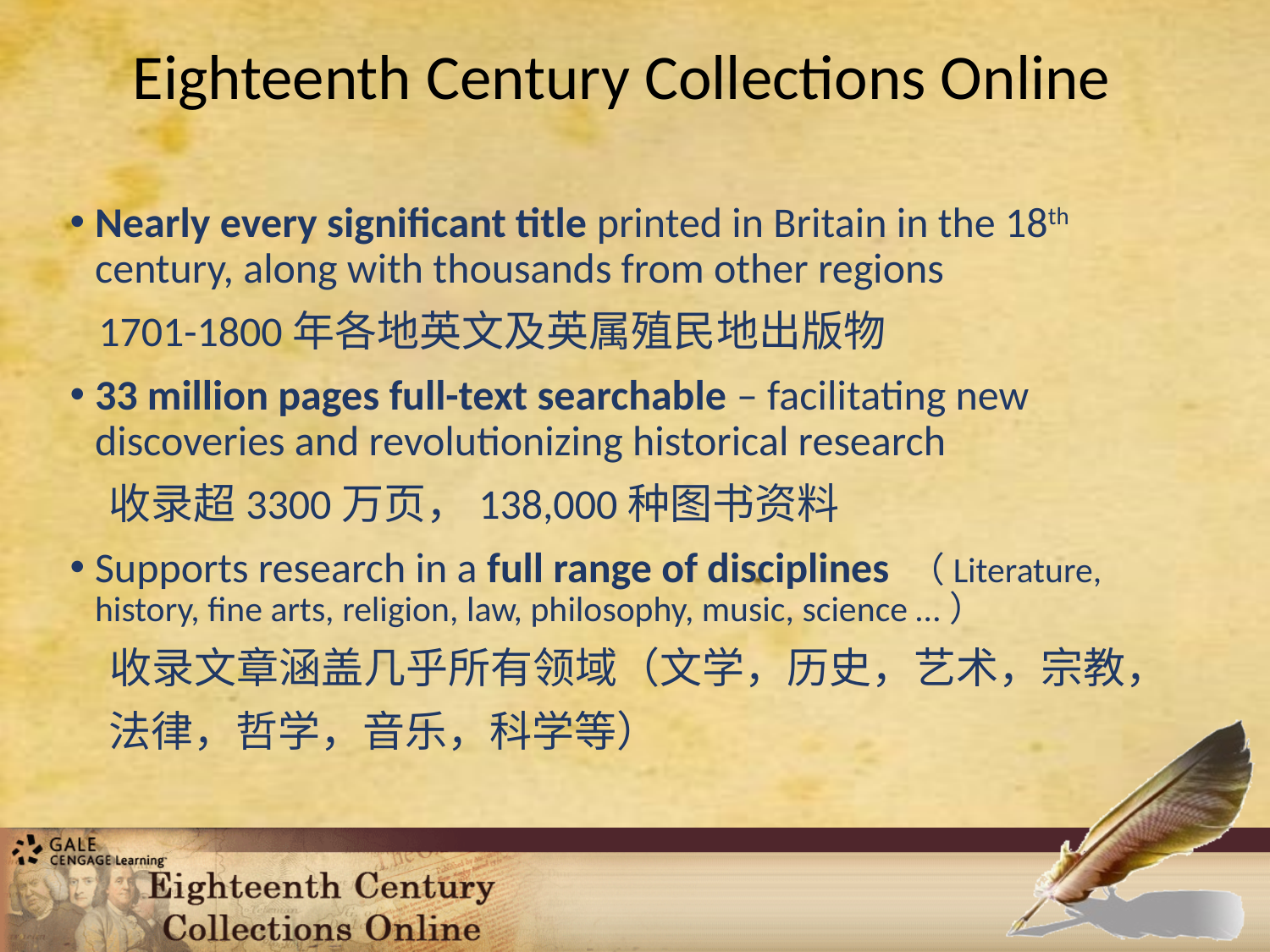

Eighteenth Century Collections Online
Nearly every significant title printed in Britain in the 18th century, along with thousands from other regions
   1701-1800年各地英文及英属殖民地出版物
33 million pages full-text searchable – facilitating new discoveries and revolutionizing historical research
   收录超3300万页，138,000种图书资料
Supports research in a full range of disciplines （Literature, history, fine arts, religion, law, philosophy, music, science …）
    收录文章涵盖几乎所有领域（文学，历史，艺术，宗教，
   法律，哲学，音乐，科学等）